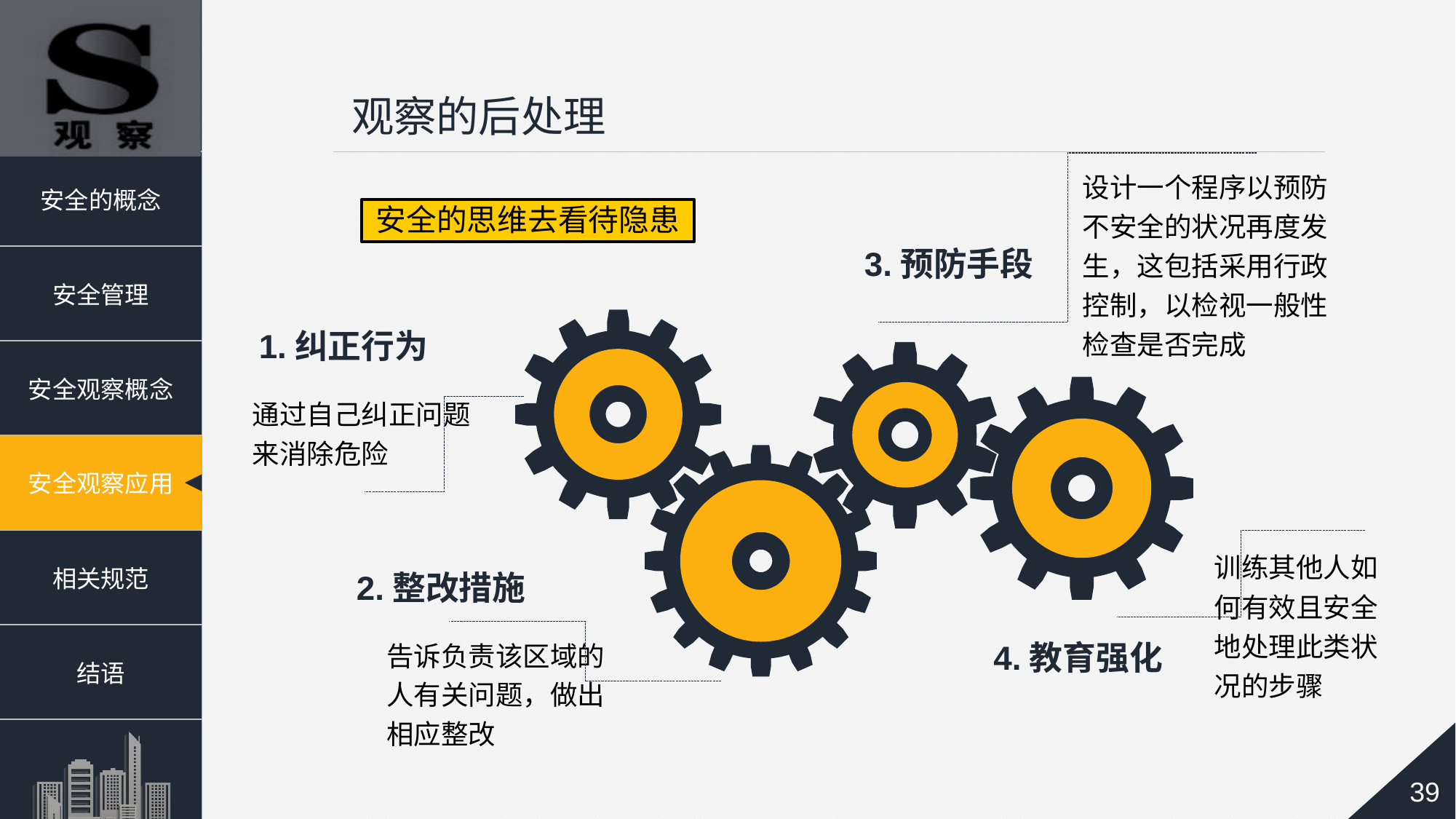

观察的后处理
设计一个程序以预防不安全的状况再度发生，这包括采用行政控制，以检视一般性检查是否完成
安全的思维去看待隐患
3.预防手段

1.纠正行为

通过自己纠正问题来消除危险

训练其他人如何有效且安全地处理此类状况的步骤
2.整改措施
告诉负责该区域的人有关问题，做出相应整改
4.教育强化